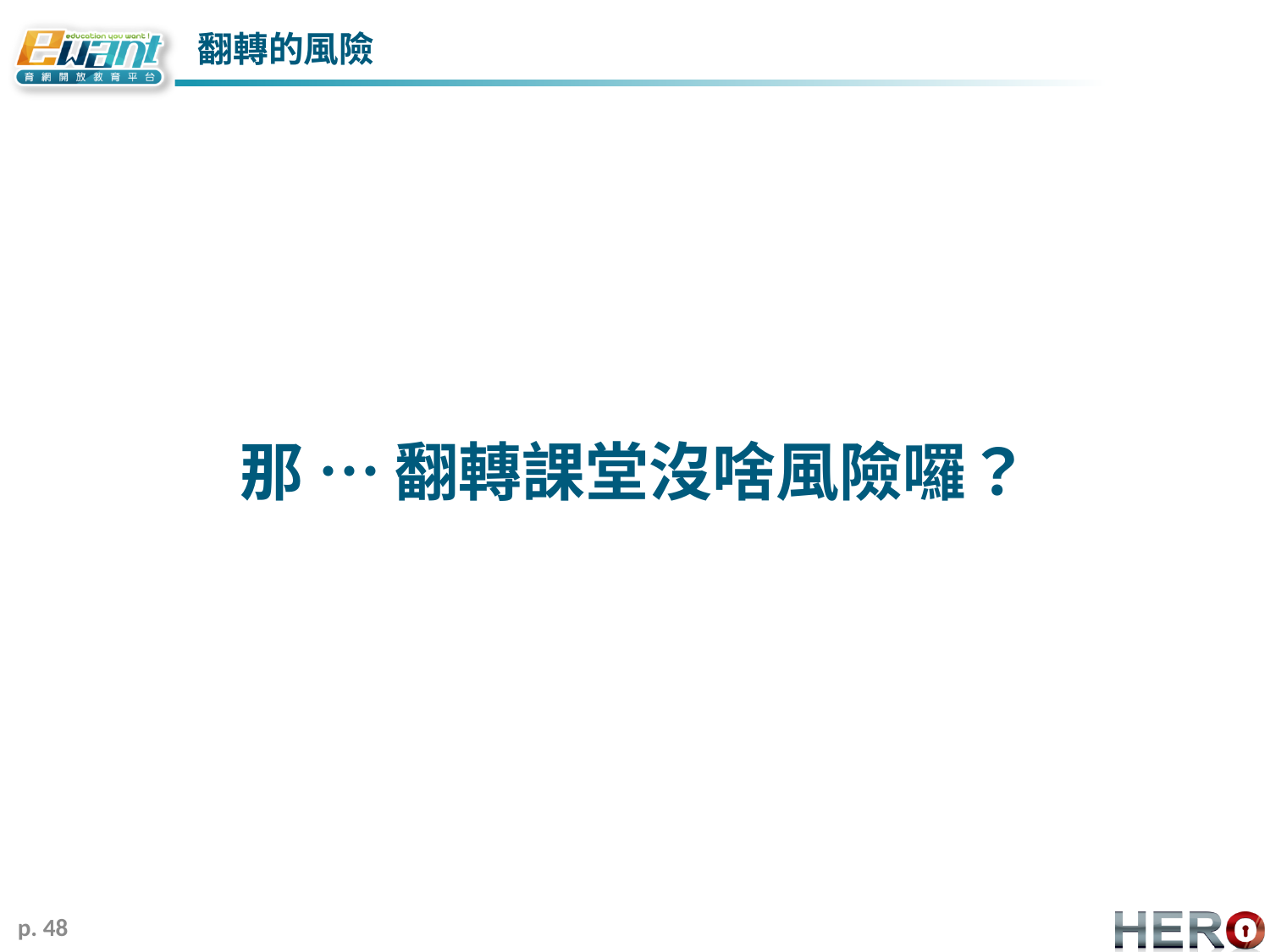

# 翻轉的風險
那 … 翻轉課堂沒啥風險囉？

p. 48